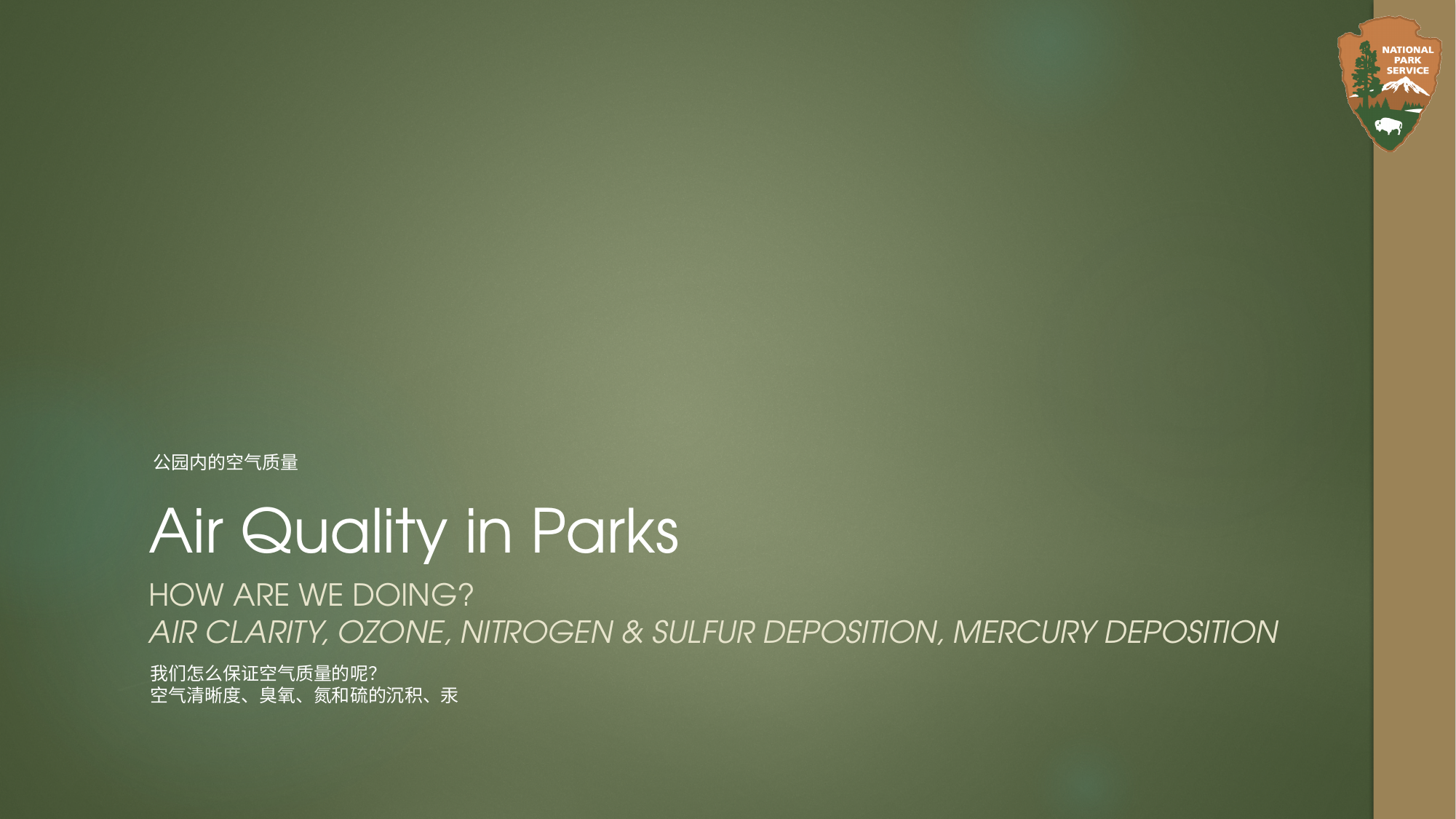

# Air Quality in Parks
公园内的空气质量
How Are We Doing?
Air Clarity, Ozone, Nitrogen & Sulfur Deposition, Mercury Deposition
我们怎么保证空气质量的呢？
空气清晰度、臭氧、氮和硫的沉积、汞